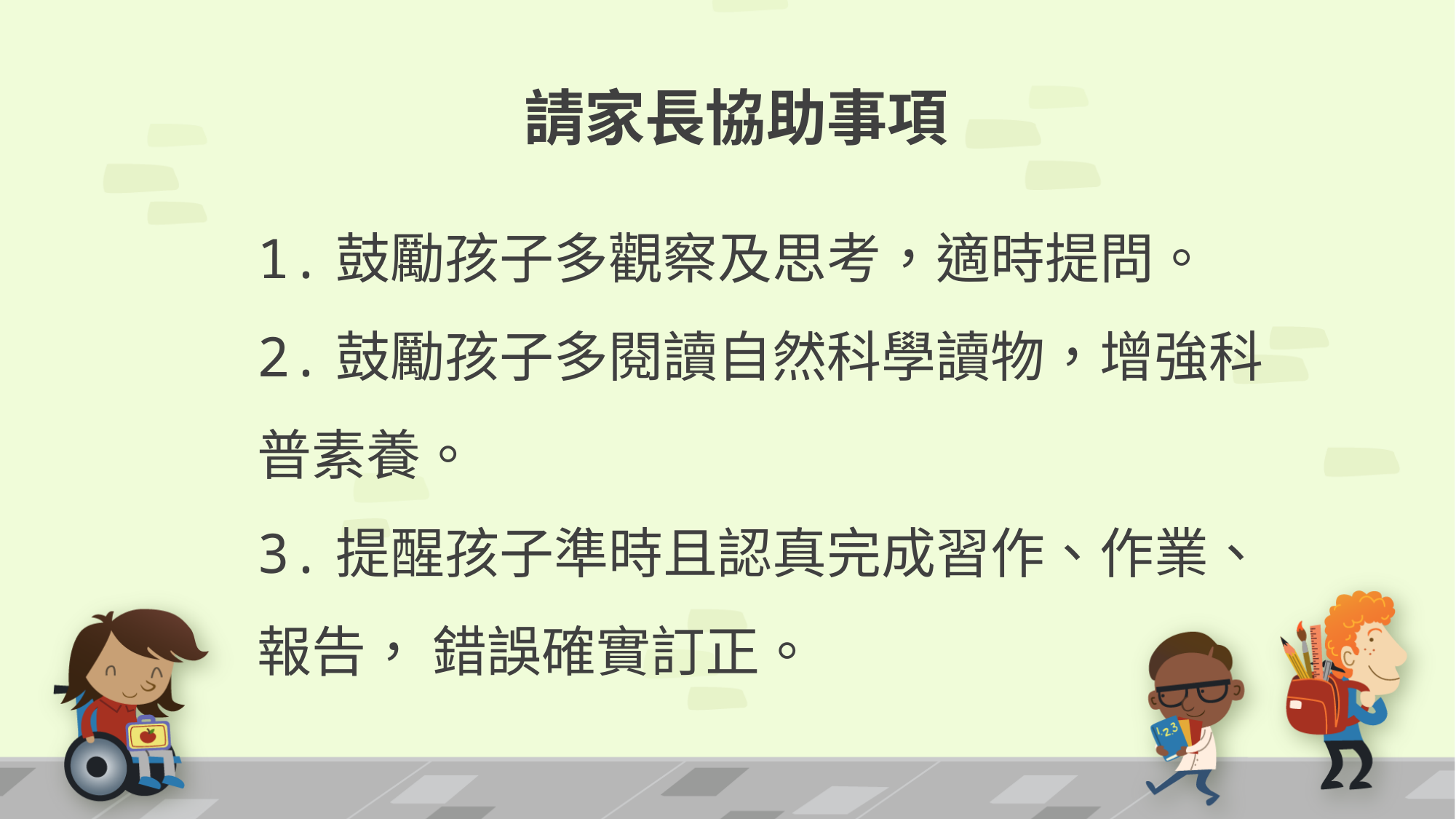

請家長協助事項
1.鼓勵孩子多觀察及思考，適時提問。
2.鼓勵孩子多閱讀自然科學讀物，增強科普素養。
3.提醒孩子準時且認真完成習作、作業、報告， 錯誤確實訂正。